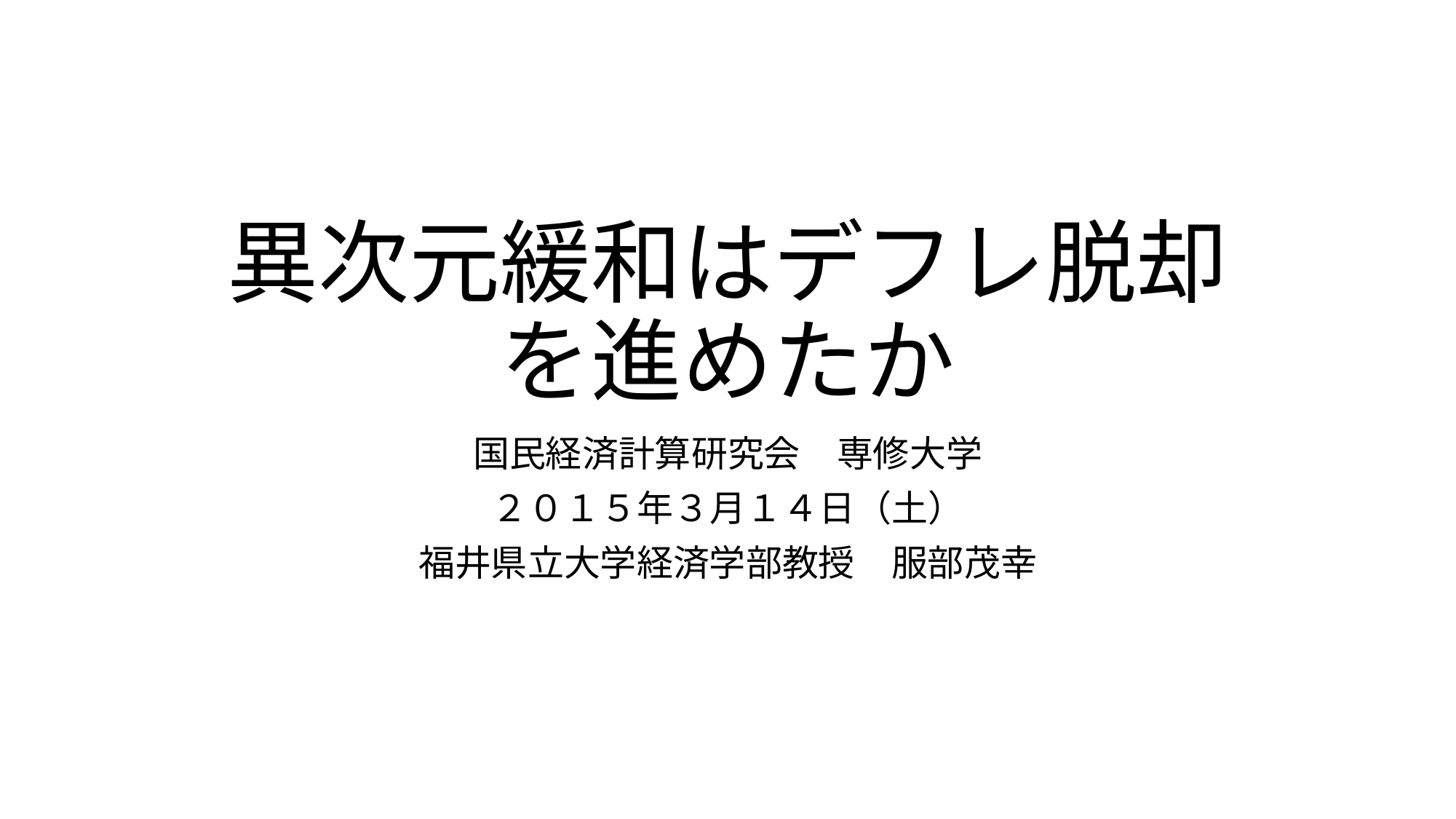

# 異次元緩和はデフレ脱却を進めたか
国民経済計算研究会　専修大学
２０１５年３月１４日（土）
福井県立大学経済学部教授　服部茂幸